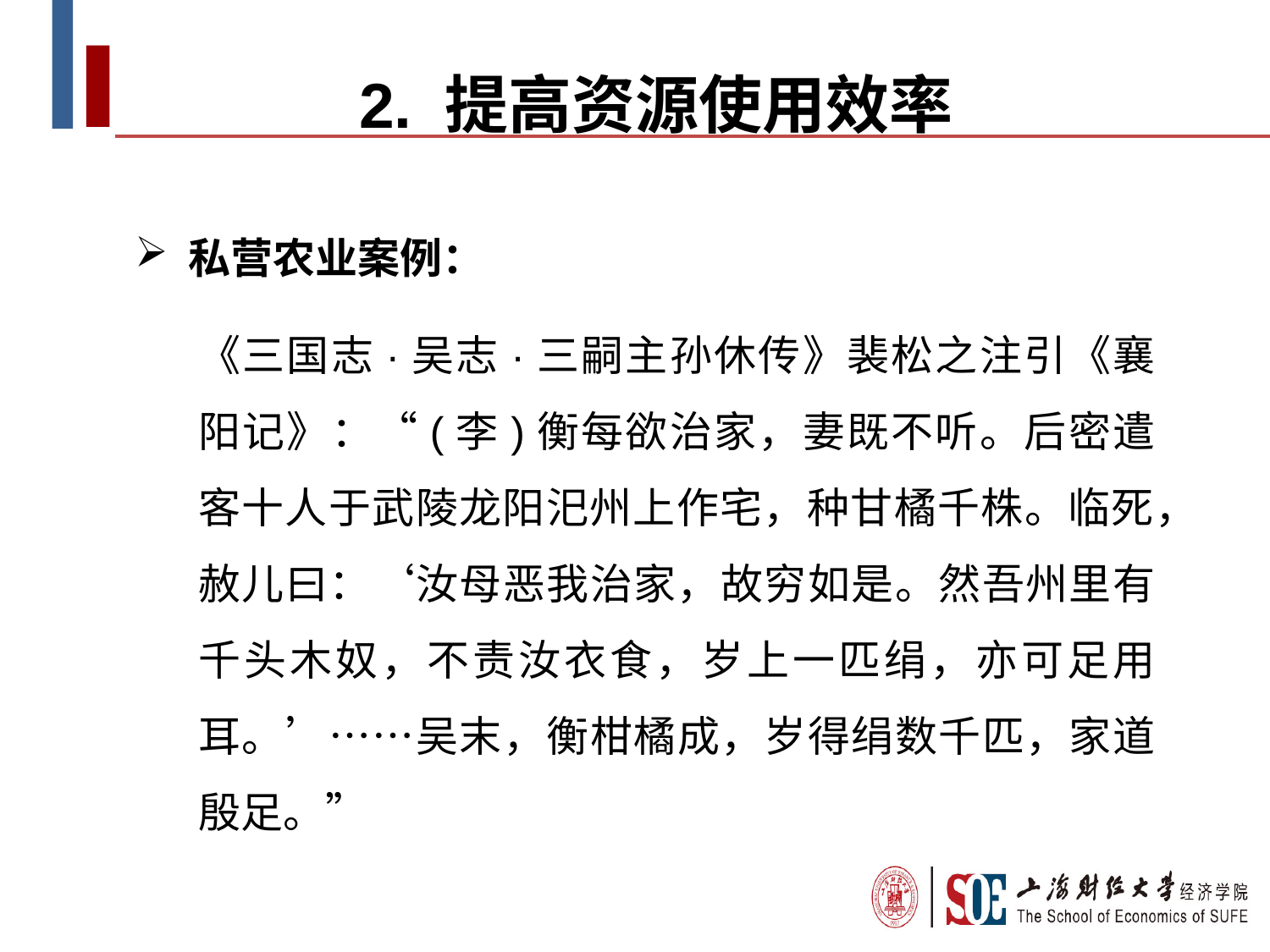

2. 提高资源使用效率
 私营农业案例：
《三国志·吴志·三嗣主孙休传》裴松之注引《襄阳记》：“(李)衡每欲治家，妻既不听。后密遣客十人于武陵龙阳汜州上作宅，种甘橘千株。临死，赦儿曰：‘汝母恶我治家，故穷如是。然吾州里有千头木奴，不责汝衣食，岁上一匹绢，亦可足用耳。’……吴末，衡柑橘成，岁得绢数千匹，家道殷足。”